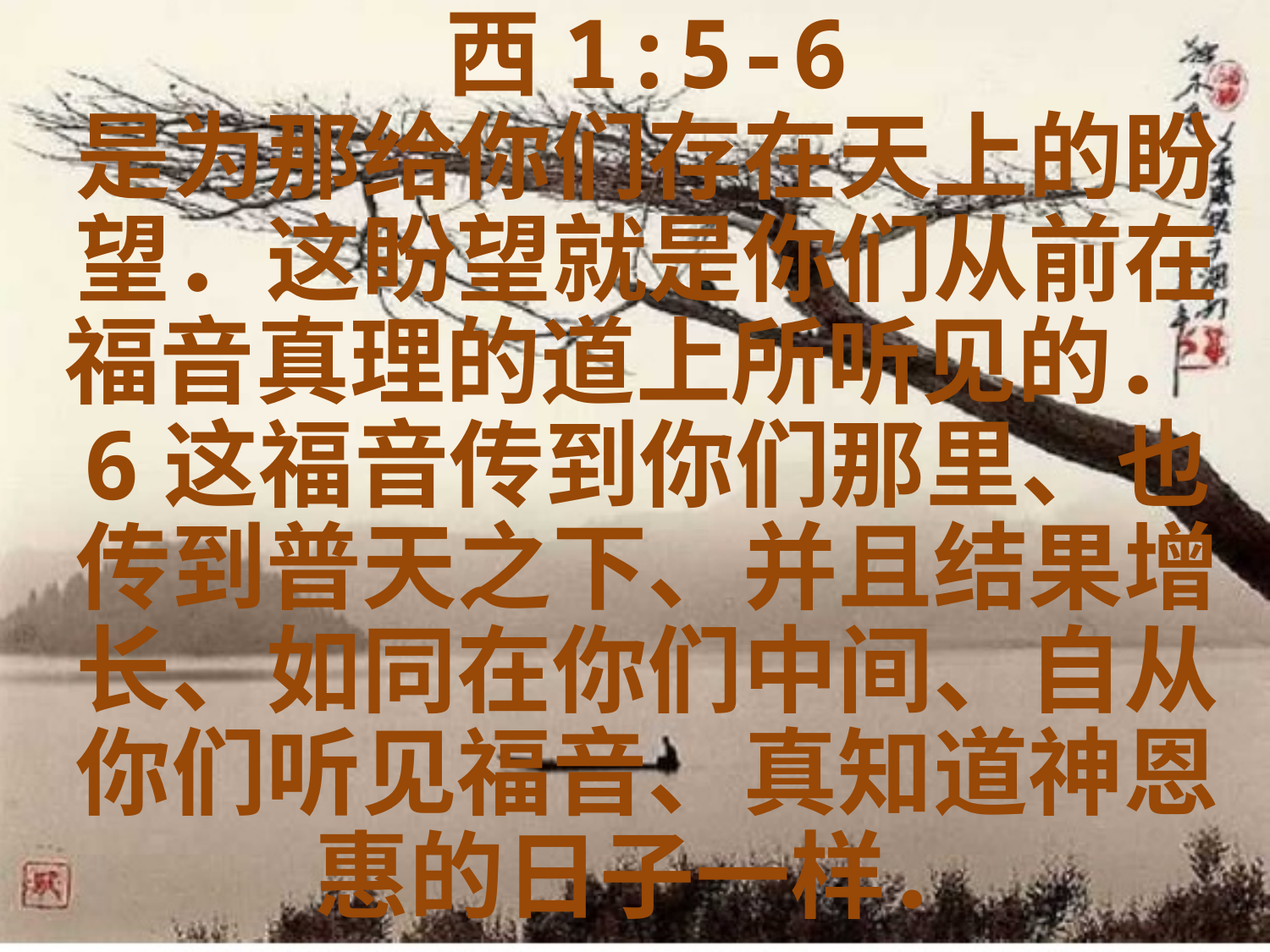

西1:5-6
是为那给你们存在天上的盼望．这盼望就是你们从前在福音真理的道上所听见的．6这福音传到你们那里、也传到普天之下、并且结果增长、如同在你们中间、自从你们听见福音、真知道神恩惠的日子一样．